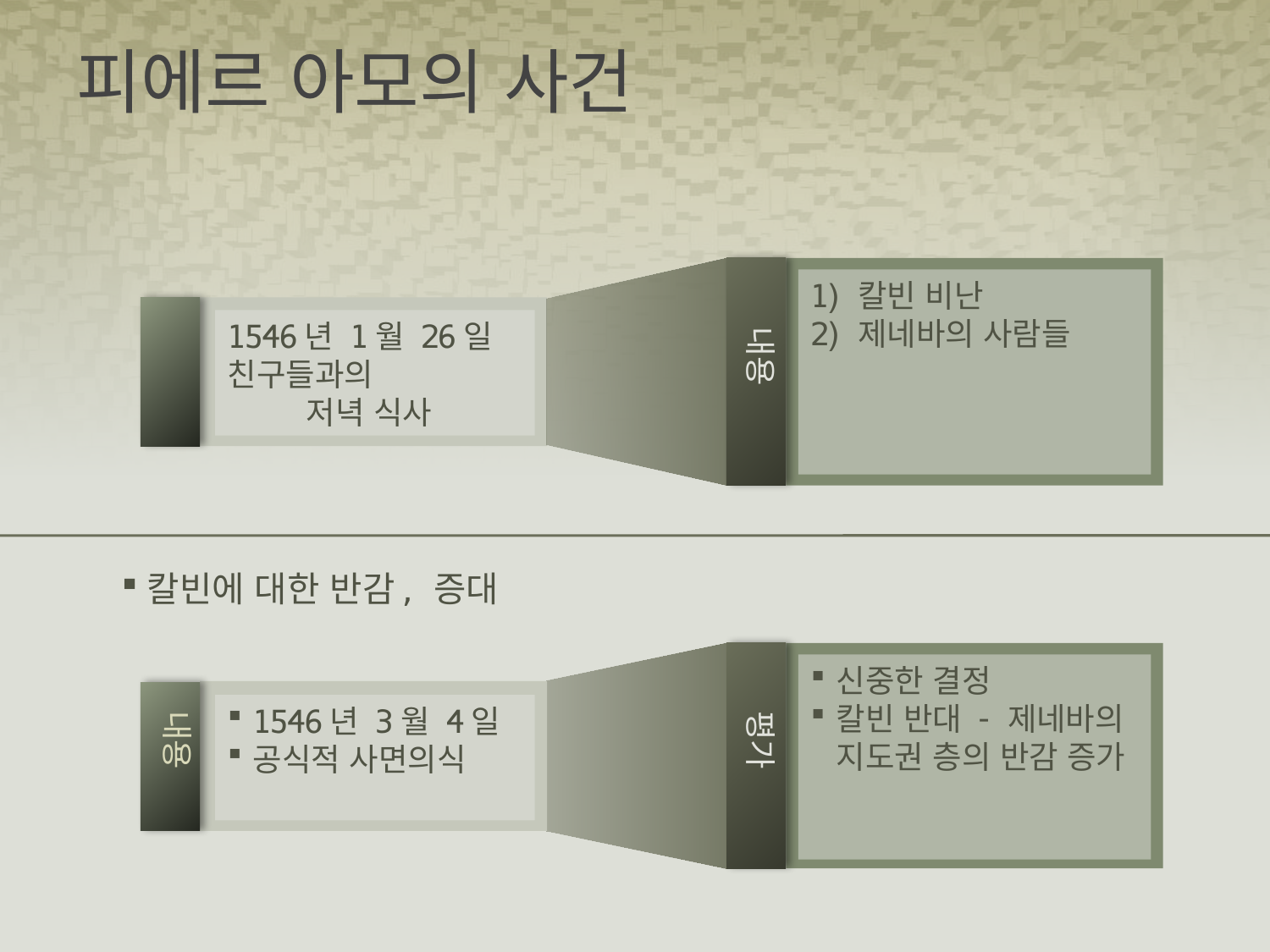

# 피에르 아모의 사건

1) 칼빈 비난
2) 제네바의 사람들
내용

1546년 1월 26일
친구들과의
        저녁 식사

칼빈에 대한 반감, 증대

신중한 결정
칼빈 반대 - 제네바의 지도권 층의 반감 증가

1546년 3월 4일
공식적 사면의식
내용
평가